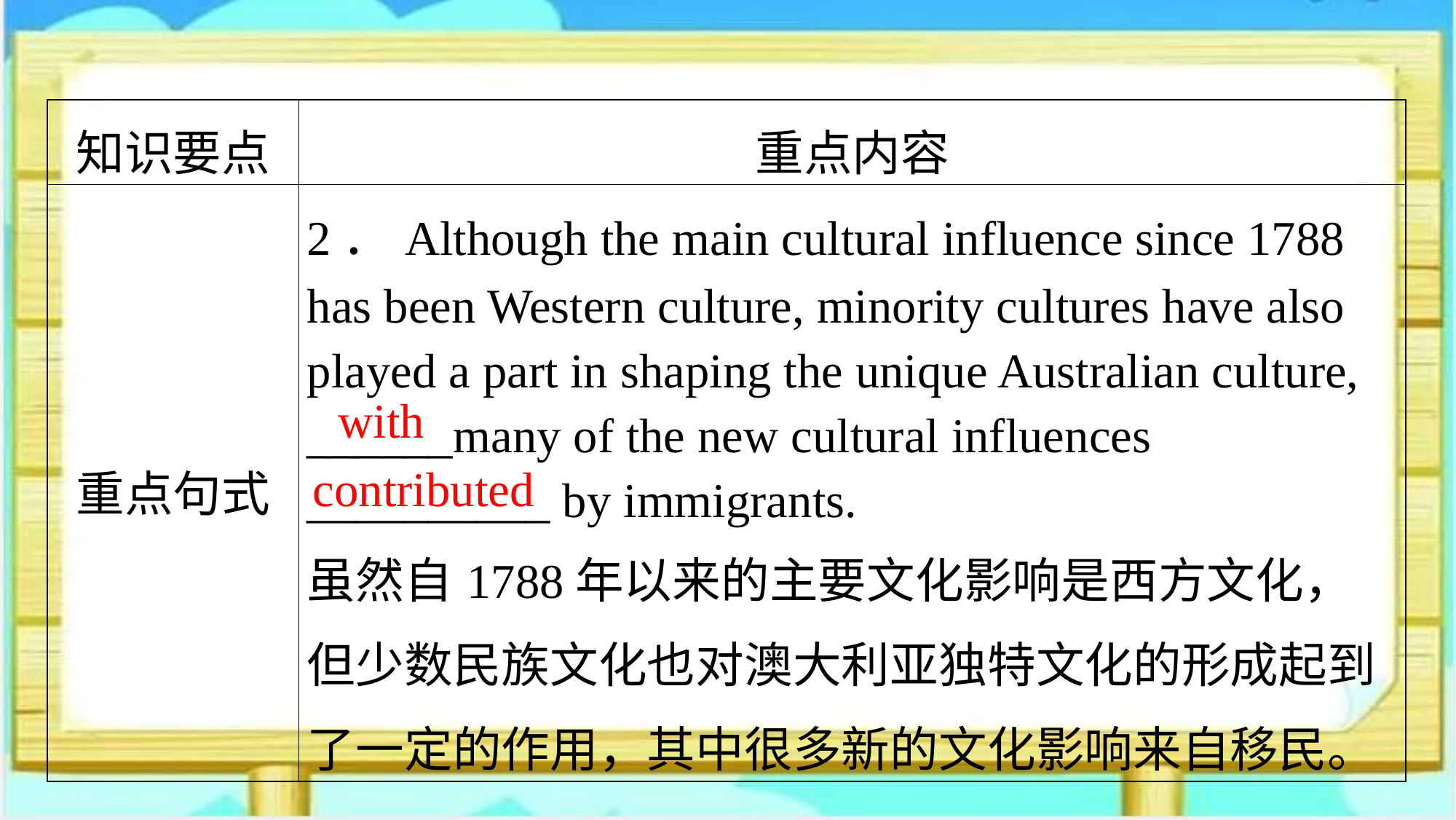

| 知识要点 | 重点内容 |
| --- | --- |
| 重点句式 | 2．Although the main cultural influence since 1788 has been Western culture, minority cultures have also played a part in shaping the unique Australian culture, \_\_\_\_\_\_many of the new cultural influences \_\_\_\_\_\_\_\_\_\_ by immigrants. 虽然自1788年以来的主要文化影响是西方文化，但少数民族文化也对澳大利亚独特文化的形成起到了一定的作用，其中很多新的文化影响来自移民。 |
with
contributed